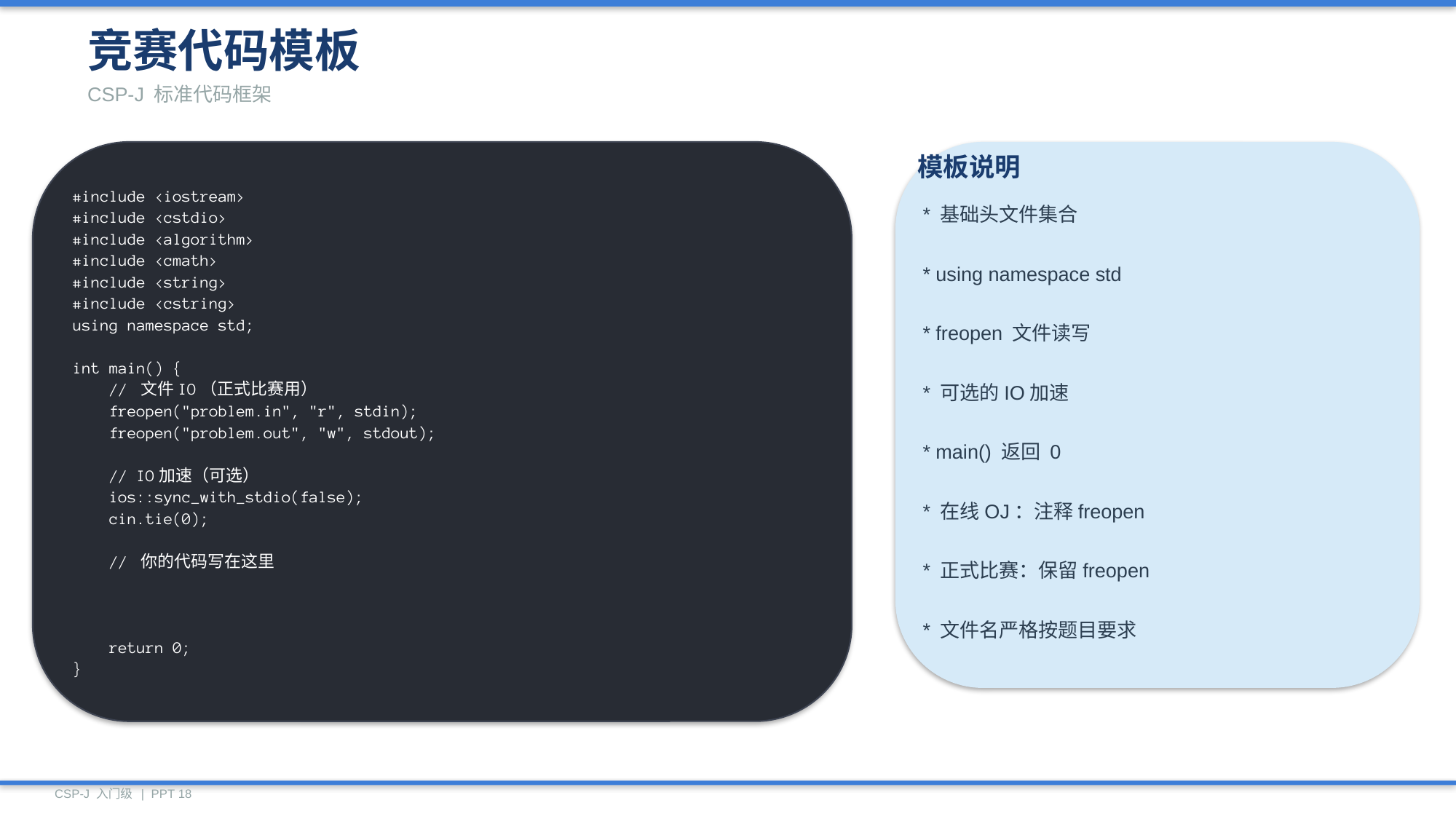

竞赛代码模板
CSP-J 标准代码框架
#include <iostream>
#include <cstdio>
#include <algorithm>
#include <cmath>
#include <string>
#include <cstring>
using namespace std;

int main() {
    // 文件IO（正式比赛用）
    freopen("problem.in", "r", stdin);
    freopen("problem.out", "w", stdout);

    // IO加速（可选）
    ios::sync_with_stdio(false);
    cin.tie(0);

    // 你的代码写在这里

    return 0;
}

模板说明
* 基础头文件集合
* using namespace std
* freopen 文件读写
* 可选的IO加速
* main() 返回 0
* 在线OJ：注释freopen
* 正式比赛：保留freopen
* 文件名严格按题目要求

CSP-J 入门级  |  PPT 18